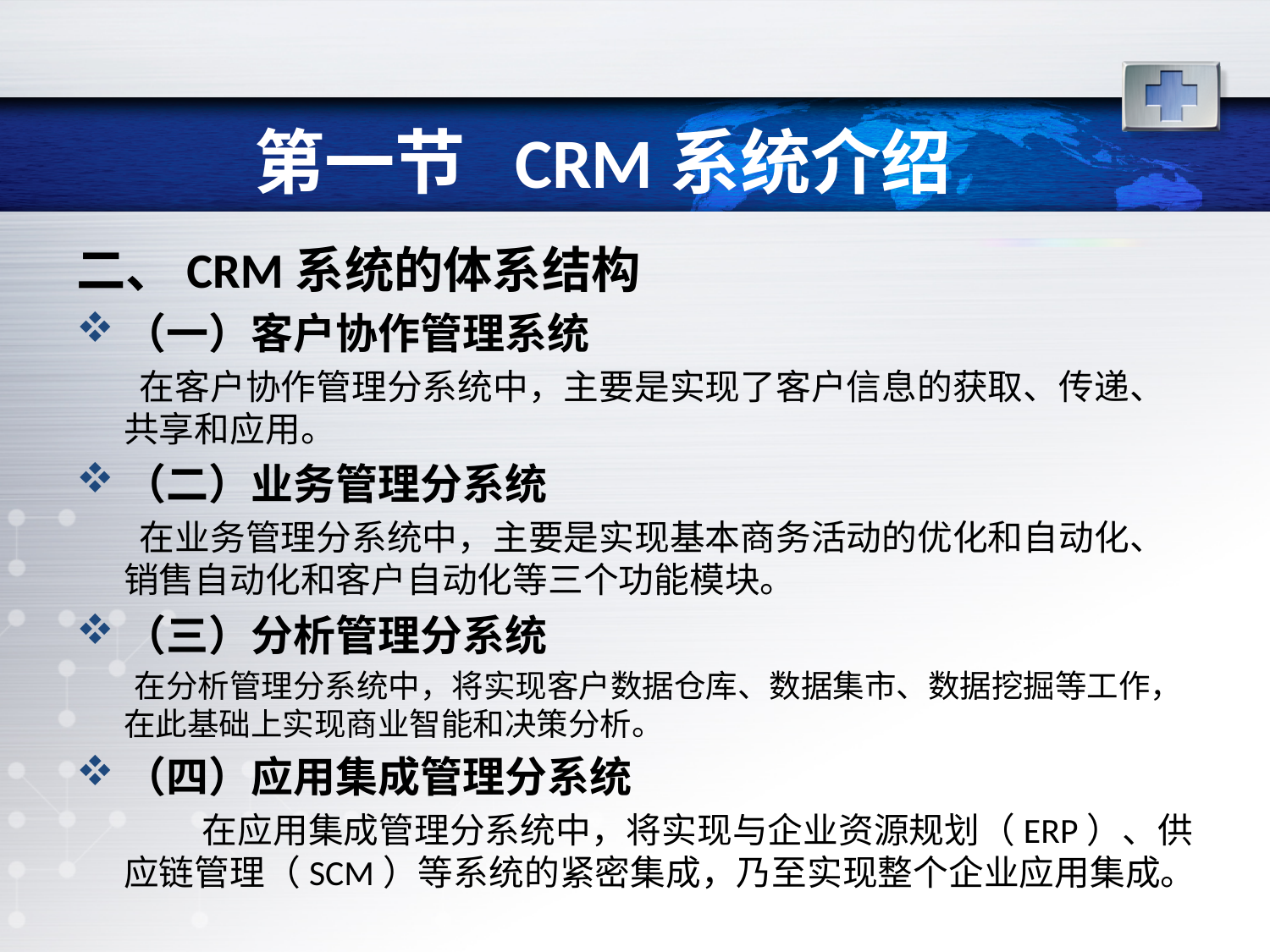

# 第一节  CRM系统介绍
二、CRM系统的体系结构
（一）客户协作管理系统
       在客户协作管理分系统中，主要是实现了客户信息的获取、传递、共享和应用。
（二）业务管理分系统
       在业务管理分系统中，主要是实现基本商务活动的优化和自动化、销售自动化和客户自动化等三个功能模块。
（三）分析管理分系统
       在分析管理分系统中，将实现客户数据仓库、数据集市、数据挖掘等工作，在此基础上实现商业智能和决策分析。
（四）应用集成管理分系统
               在应用集成管理分系统中，将实现与企业资源规划（ERP）、供应链管理（SCM）等系统的紧密集成，乃至实现整个企业应用集成。